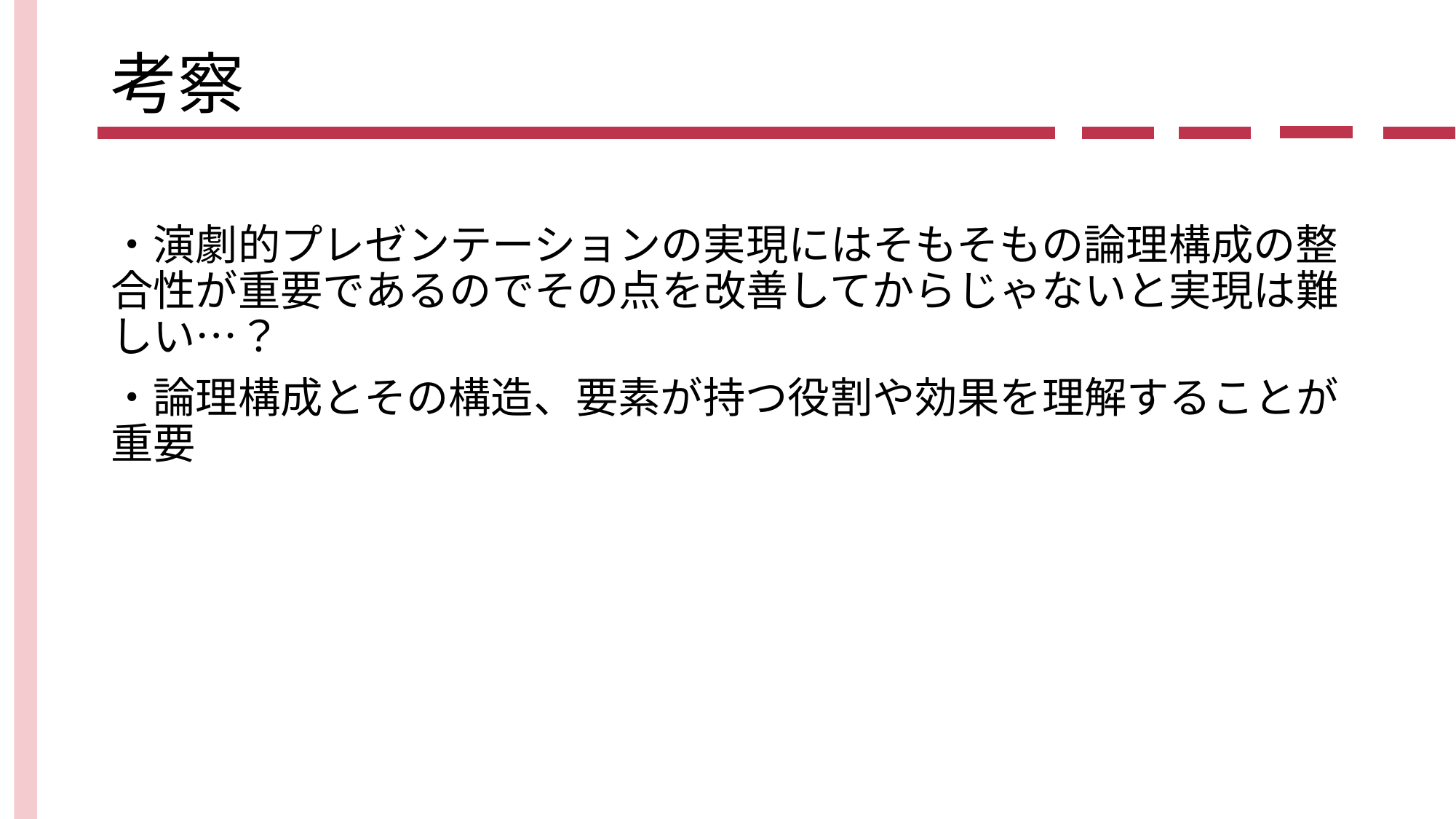

# 考察
・演劇的プレゼンテーションの実現にはそもそもの論理構成の整合性が重要であるのでその点を改善してからじゃないと実現は難しい…？
・論理構成とその構造、要素が持つ役割や効果を理解することが重要